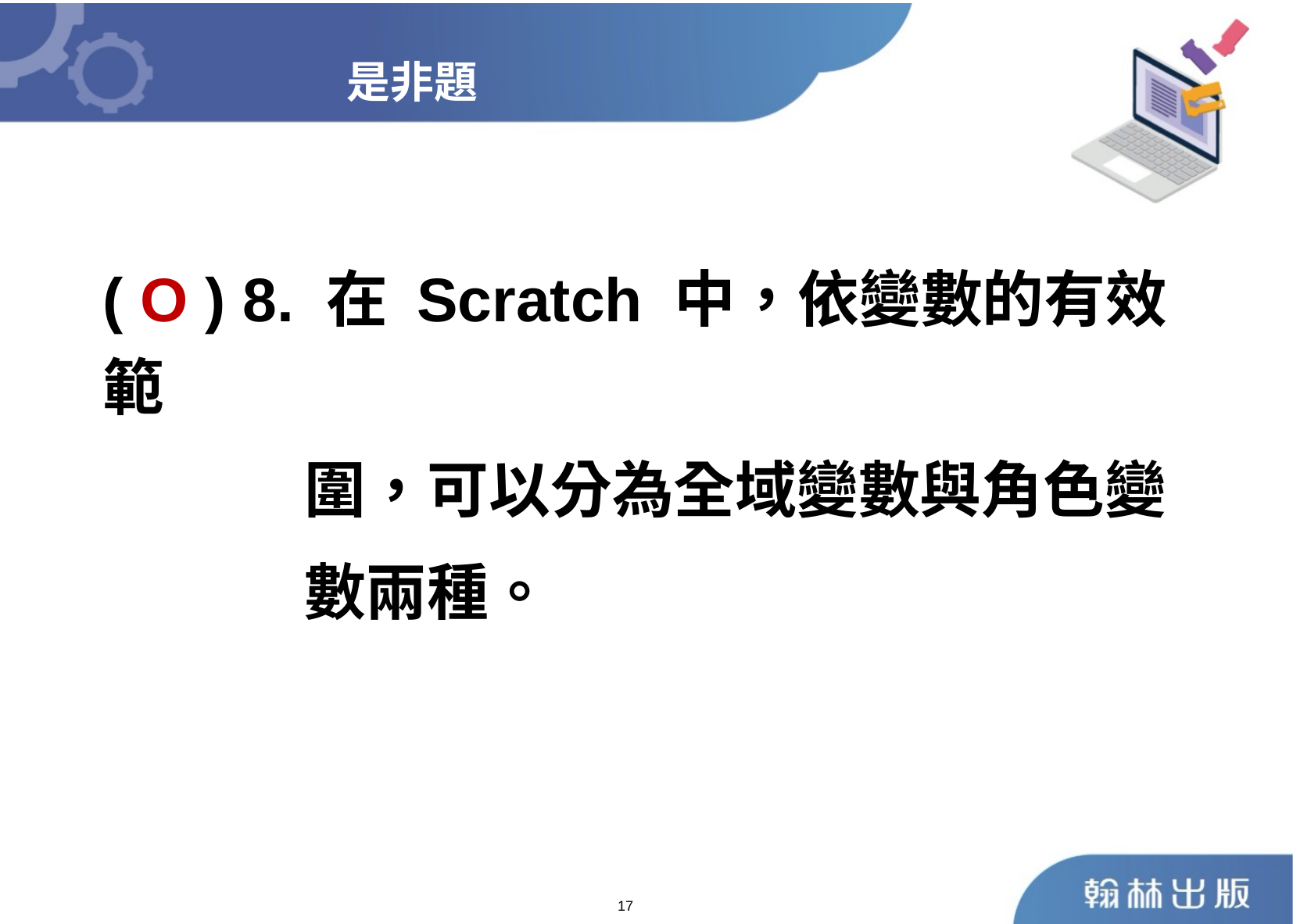

是非題
	( O ) 8. 在 Scratch 中，依變數的有效範
               圍，可以分為全域變數與角色變
               數兩種。
17